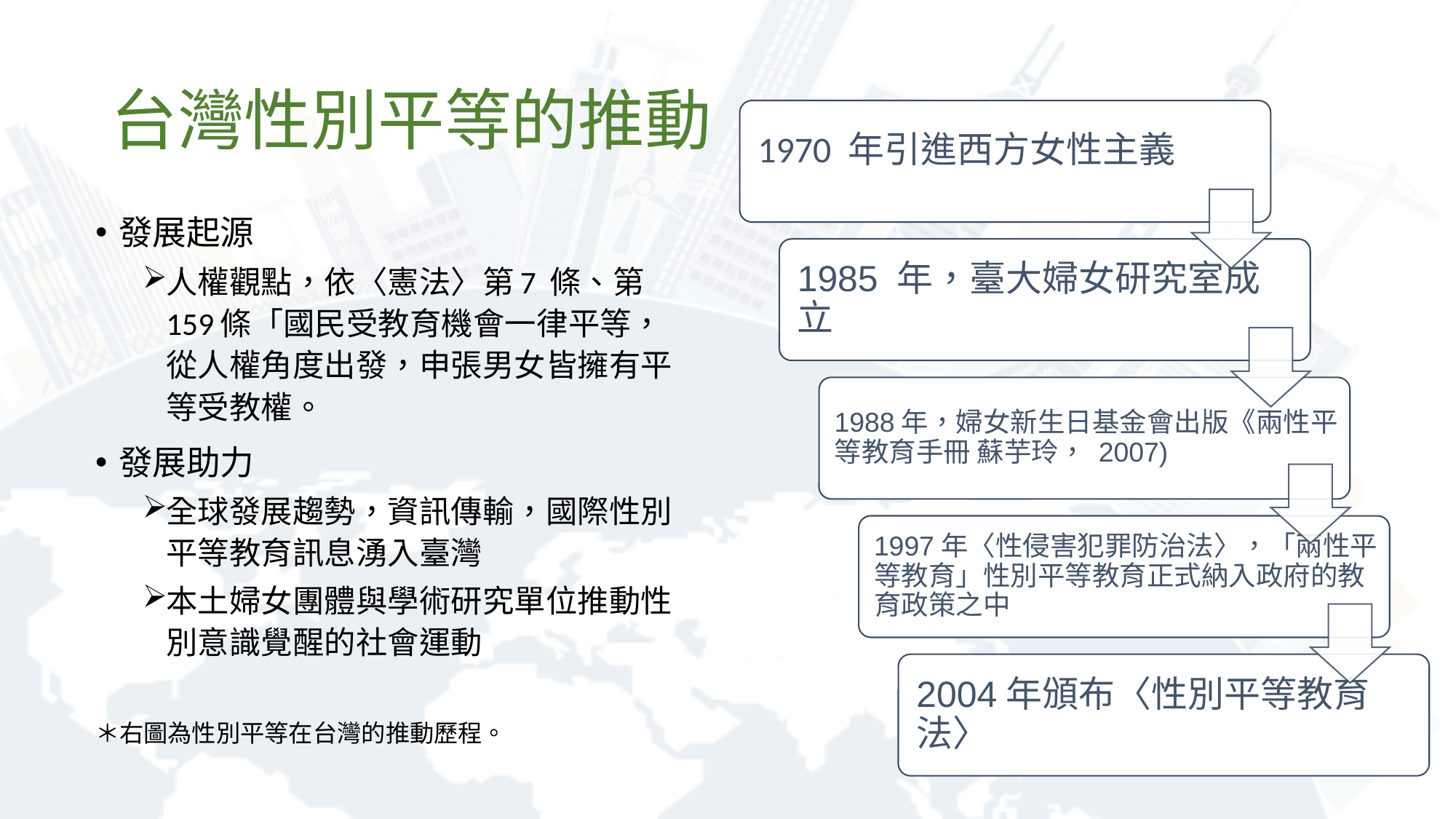

# 台灣性別平等的推動
1970 年引進西方女性主義

1985 年，臺大婦女研究室成立
1988年，婦女新生日基金會出版《兩性平等教育手冊 蘇芋玲， 2007)
1997年〈性侵害犯罪防治法〉，「兩性平等教育」性別平等教育正式納入政府的教育政策之中
2004年頒布〈性別平等教育法〉

發展起源
人權觀點，依〈憲法〉第7 條、第 159條「國民受教育機會一律平等，從人權角度出發，申張男女皆擁有平等受教權。
發展助力
全球發展趨勢，資訊傳輸，國際性別平等教育訊息湧入臺灣
本土婦女團體與學術研究單位推動性別意識覺醒的社會運動

＊右圖為性別平等在台灣的推動歷程。